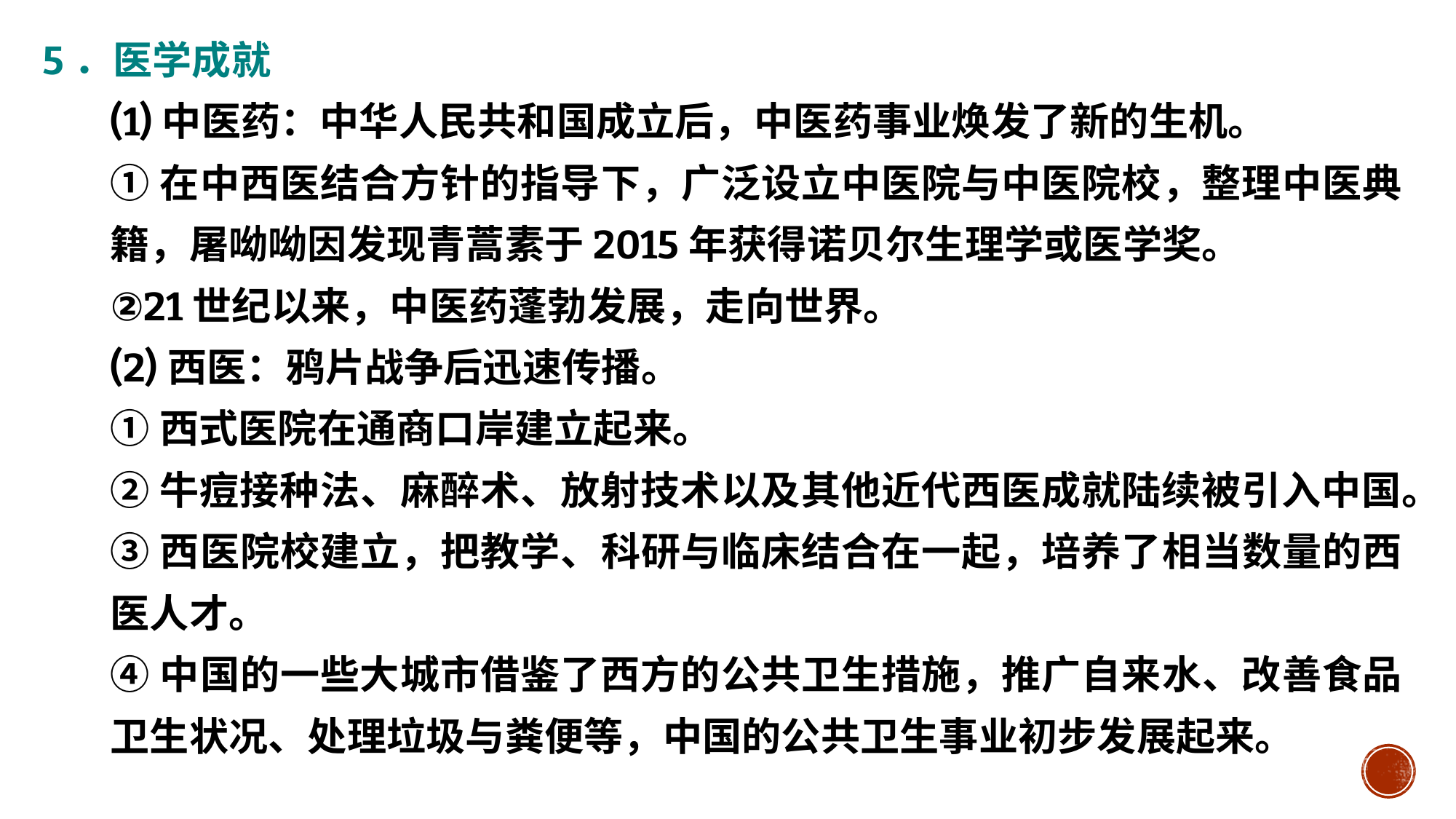

5．医学成就
(1)中医药：中华人民共和国成立后，中医药事业焕发了新的生机。
①在中西医结合方针的指导下，广泛设立中医院与中医院校，整理中医典籍，屠呦呦因发现青蒿素于2015年获得诺贝尔生理学或医学奖。
②21世纪以来，中医药蓬勃发展，走向世界。
(2)西医：鸦片战争后迅速传播。
①西式医院在通商口岸建立起来。
②牛痘接种法、麻醉术、放射技术以及其他近代西医成就陆续被引入中国。
③西医院校建立，把教学、科研与临床结合在一起，培养了相当数量的西医人才。
④中国的一些大城市借鉴了西方的公共卫生措施，推广自来水、改善食品卫生状况、处理垃圾与粪便等，中国的公共卫生事业初步发展起来。
#